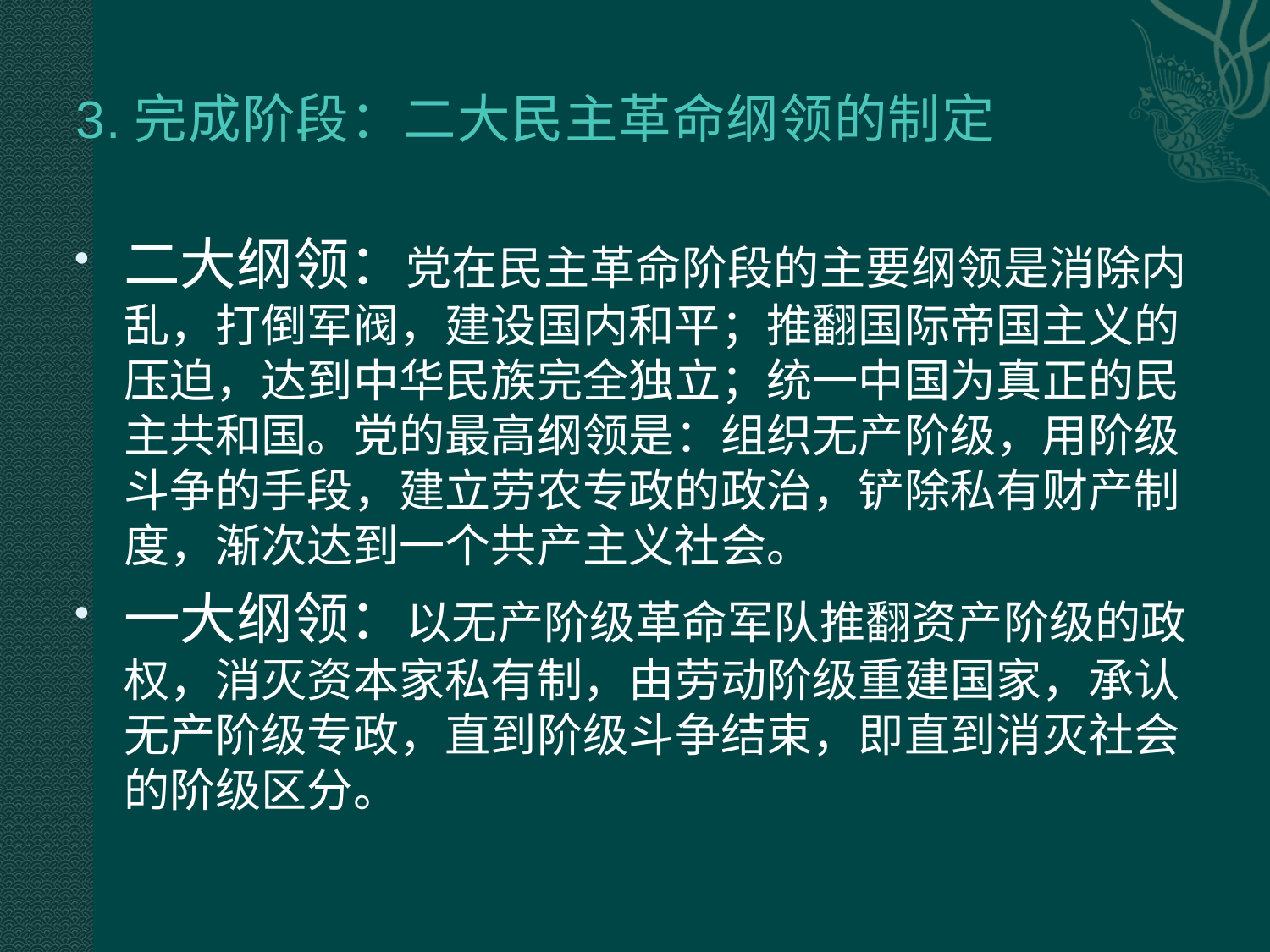

# 3.完成阶段：二大民主革命纲领的制定
二大纲领：党在民主革命阶段的主要纲领是消除内乱，打倒军阀，建设国内和平；推翻国际帝国主义的压迫，达到中华民族完全独立；统一中国为真正的民主共和国。党的最高纲领是：组织无产阶级，用阶级斗争的手段，建立劳农专政的政治，铲除私有财产制度，渐次达到一个共产主义社会。
一大纲领：以无产阶级革命军队推翻资产阶级的政权，消灭资本家私有制，由劳动阶级重建国家，承认无产阶级专政，直到阶级斗争结束，即直到消灭社会的阶级区分。